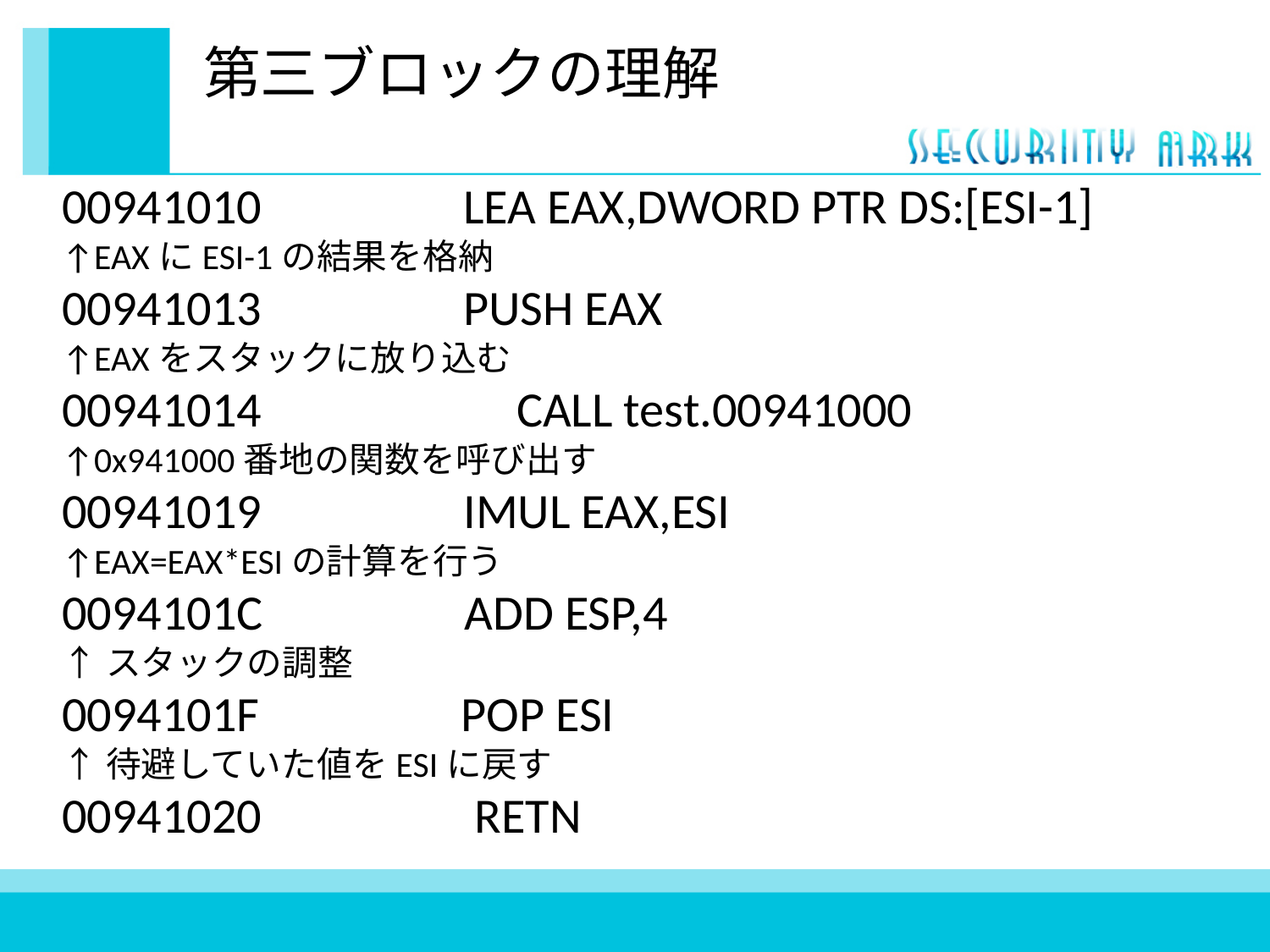

# 第三ブロックの理解
00941010                  LEA EAX,DWORD PTR DS:[ESI-1]
↑EAXにESI-1の結果を格納
00941013                  PUSH EAX
↑EAXをスタックに放り込む
00941014  　　          CALL test.00941000
↑0x941000番地の関数を呼び出す
00941019                  IMUL EAX,ESI
↑EAX=EAX*ESIの計算を行う
0094101C                  ADD ESP,4
↑スタックの調整
0094101F                  POP ESI
↑待避していた値をESIに戻す
00941020                   RETN